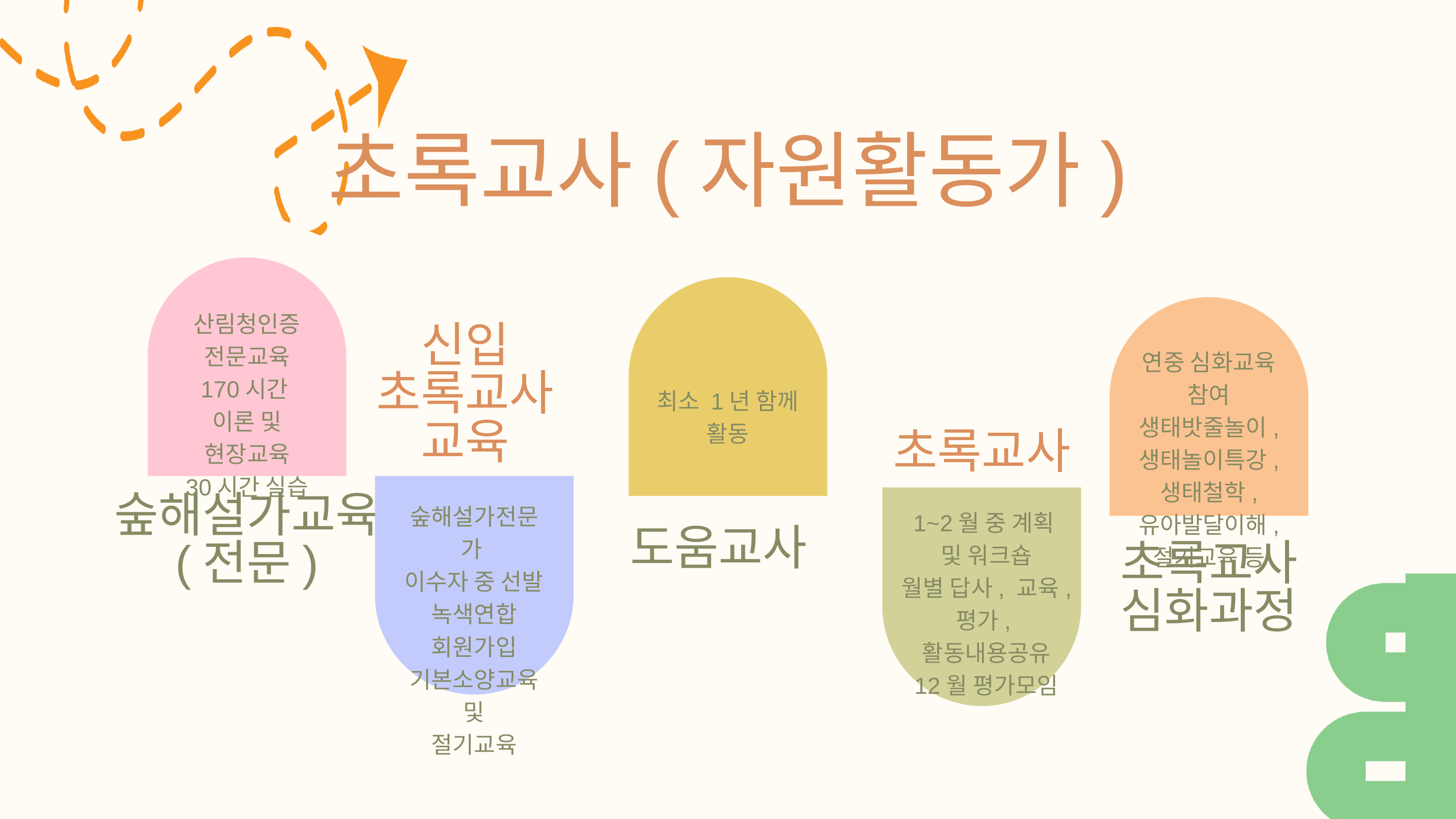

초록교사(자원활동가)

산림청인증
전문교육
170시간
이론 및 현장교육
30시간 실습
신입
초록교사
교육
연중 심화교육 참여
생태밧줄놀이, 생태놀이특강, 생태철학, 유아발달이해, 절기교육 등
최소 1년 함께 활동
초록교사

숲해설가교육
(전문)
숲해설가전문가
이수자 중 선발
녹색연합 회원가입
기본소양교육 및
절기교육
1~2월 중 계획
및 워크숍
월별 답사, 교육, 평가,
활동내용공유
12월 평가모임
도움교사
초록교사
심화과정